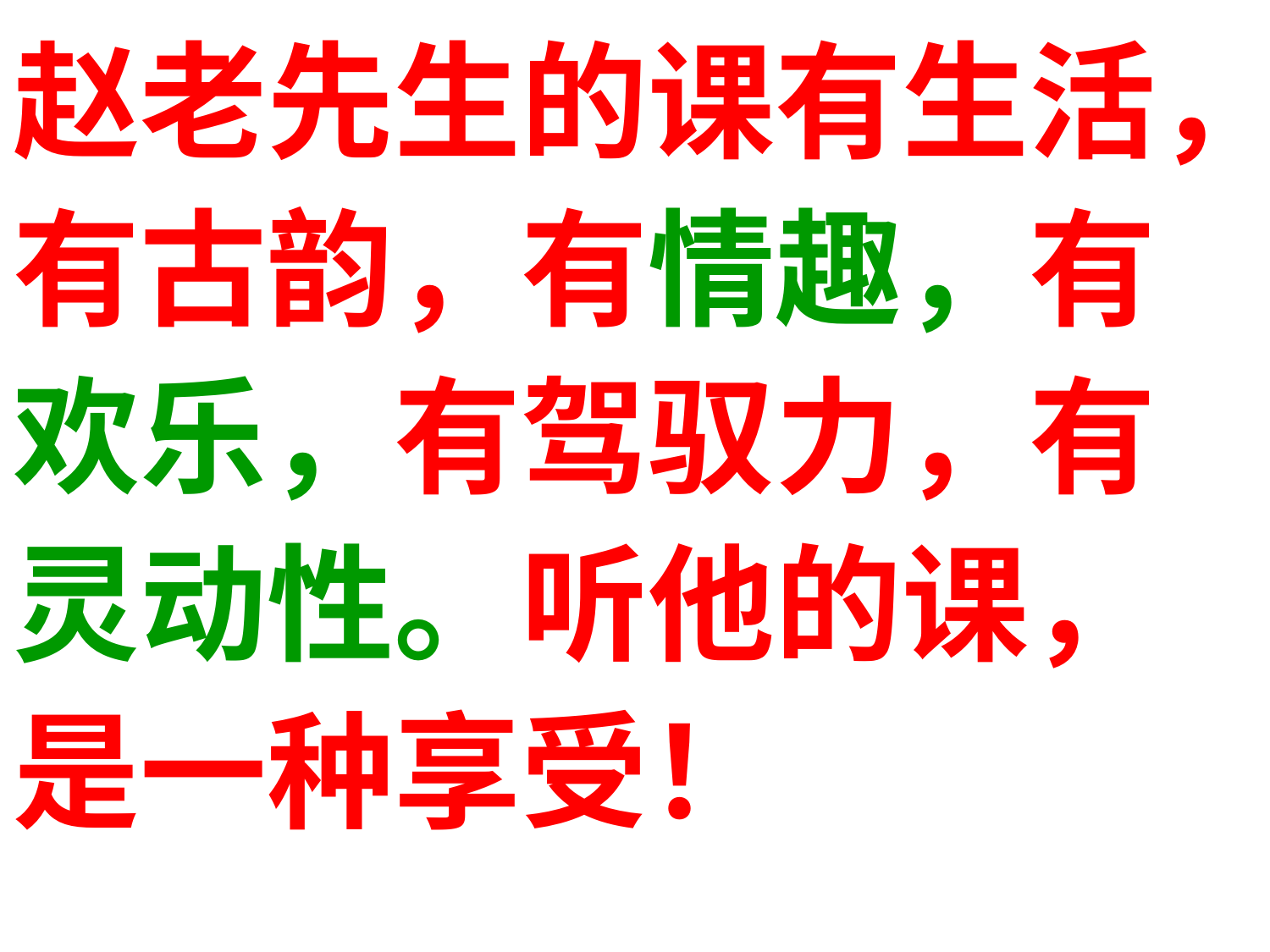

赵老先生的课有生活，有古韵，有情趣，有欢乐，有驾驭力，有灵动性。听他的课，是一种享受！